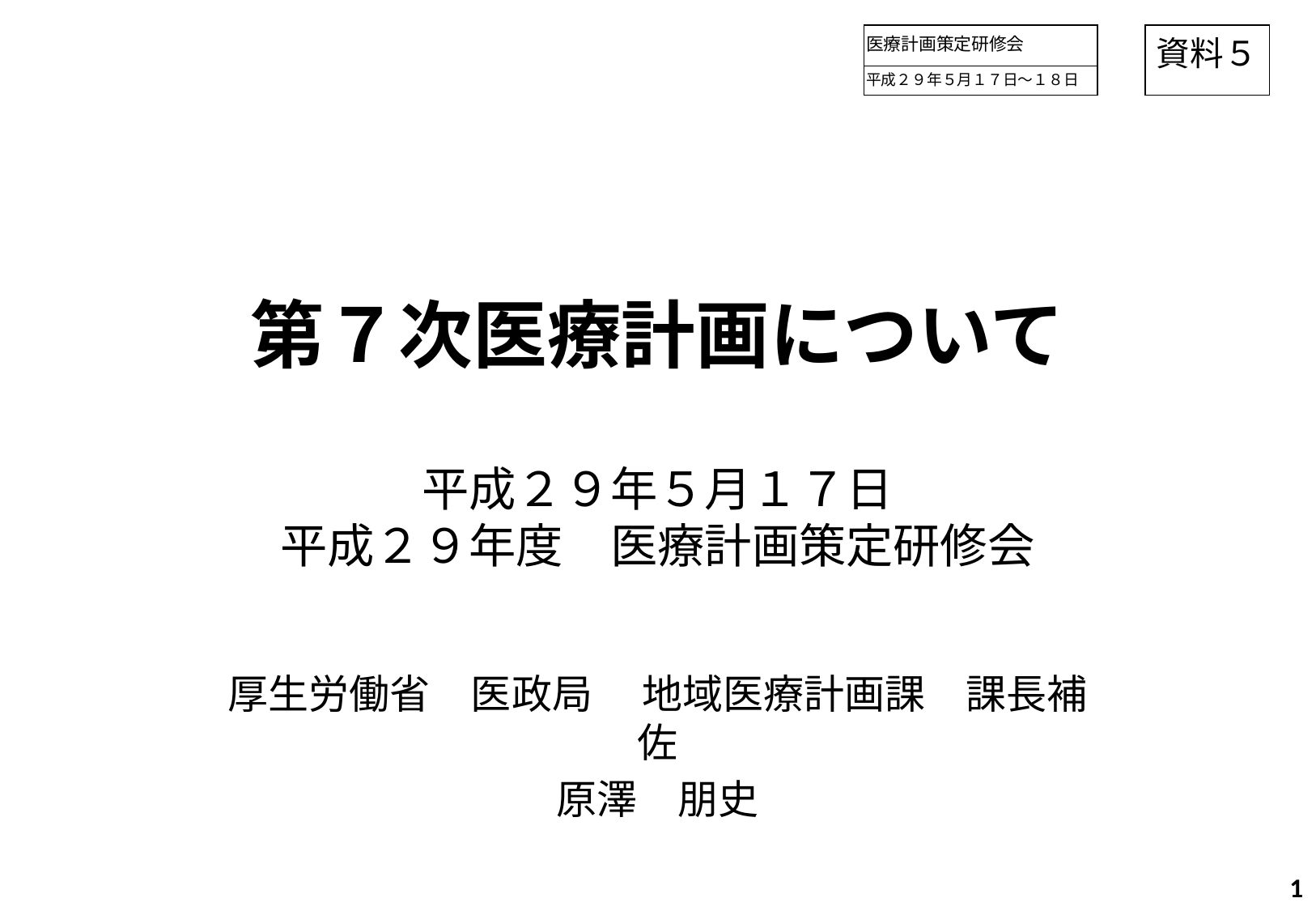

医療計画策定研修会
平成２９年５月１７日～１８日
資料５
# 第７次医療計画について
平成２９年５月１７日
平成２９年度　医療計画策定研修会
厚生労働省　医政局 　地域医療計画課　課長補佐
原澤　朋史
1